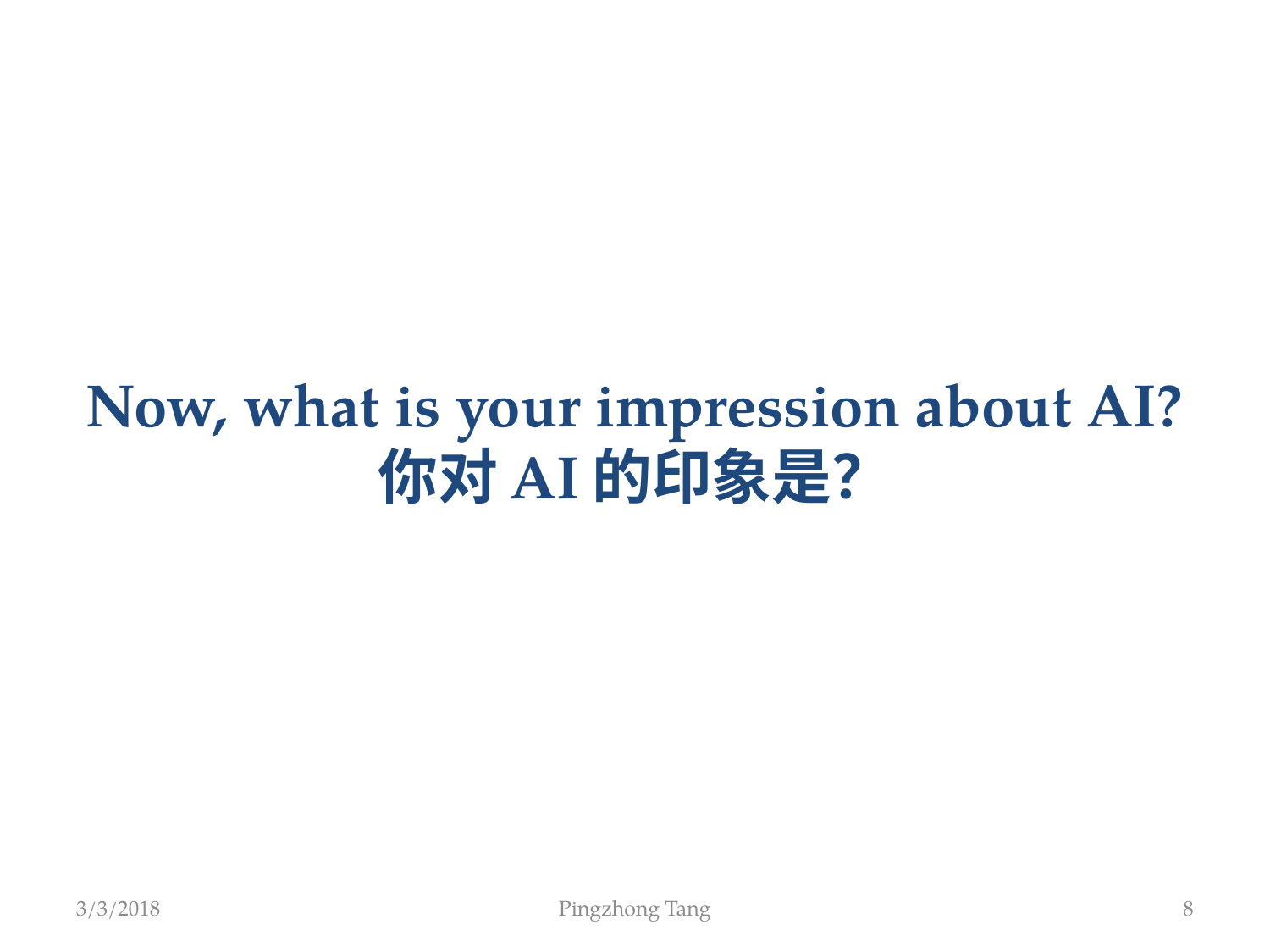

# Now, what is your impression about AI? 你对AI的印象是？
3/3/2018
Pingzhong Tang
8